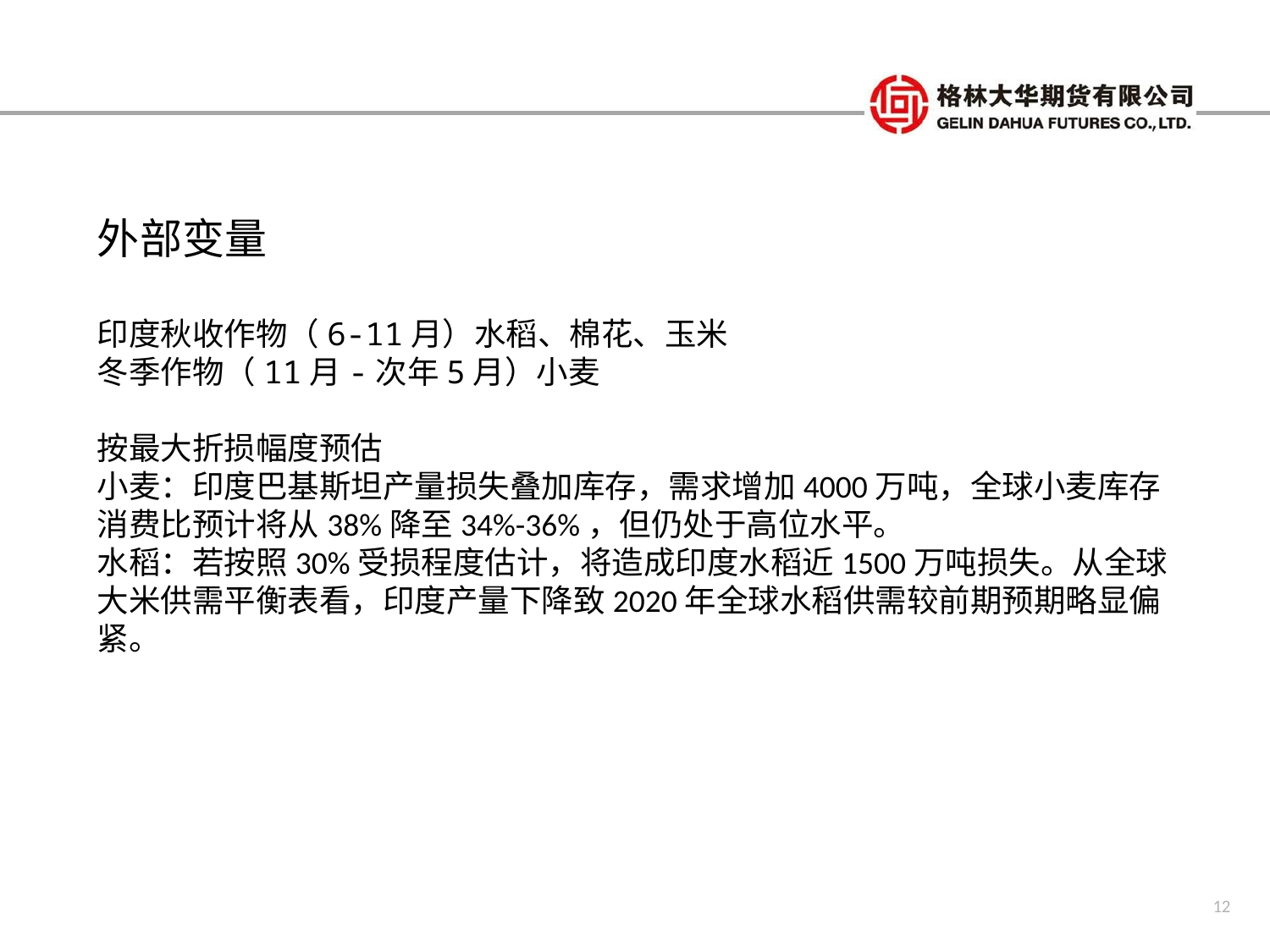

外部变量

印度秋收作物（6-11月）水稻、棉花、玉米
冬季作物（11月-次年5月）小麦

按最大折损幅度预估
小麦：印度巴基斯坦产量损失叠加库存，需求增加4000万吨，全球小麦库存消费比预计将从38%降至34%-36%，但仍处于高位水平。
水稻：若按照30%受损程度估计，将造成印度水稻近1500万吨损失。从全球大米供需平衡表看，印度产量下降致2020年全球水稻供需较前期预期略显偏紧。
12